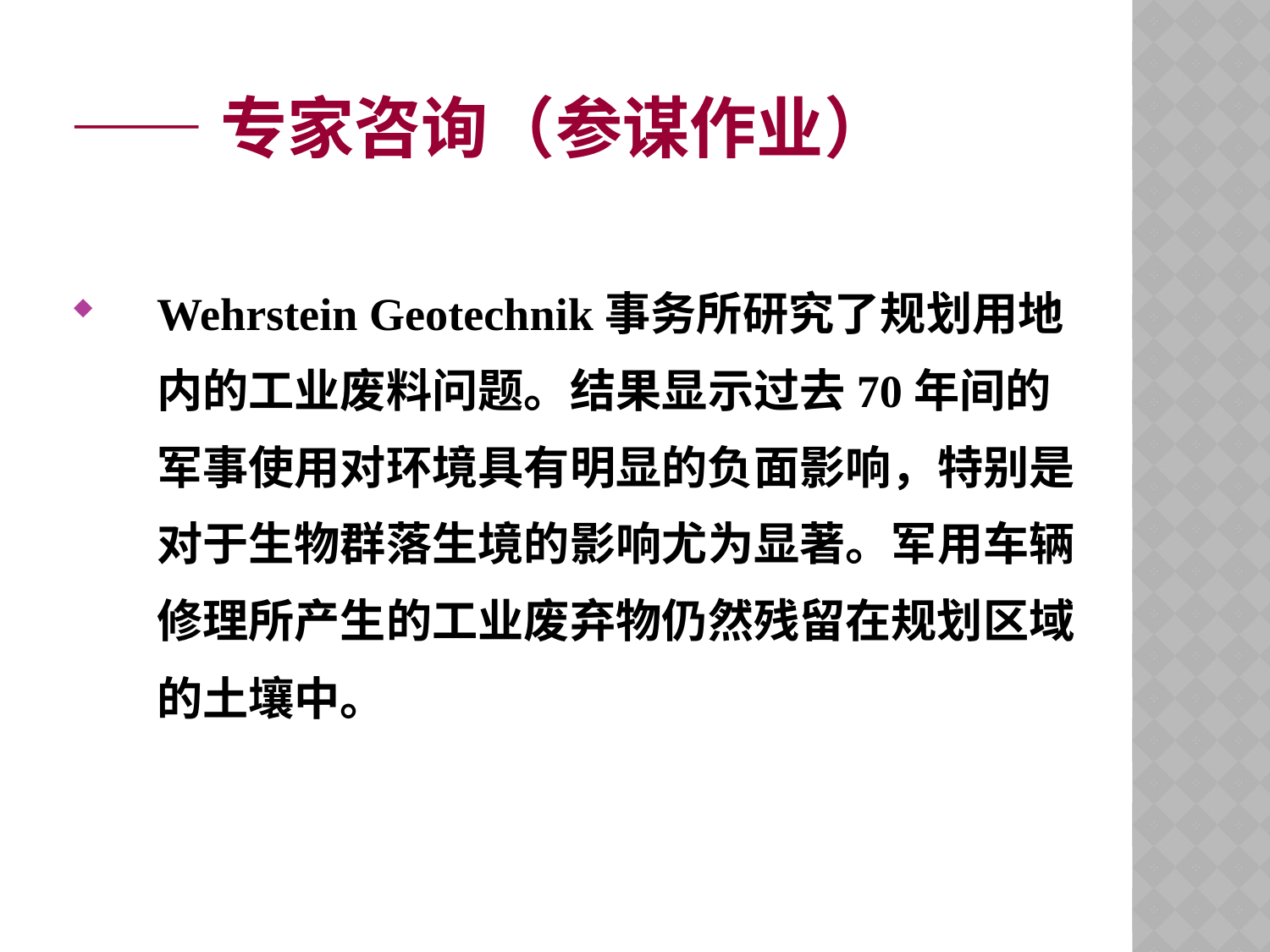

# ——专家咨询（参谋作业）
Wehrstein Geotechnik事务所研究了规划用地内的工业废料问题。结果显示过去70年间的军事使用对环境具有明显的负面影响，特别是对于生物群落生境的影响尤为显著。军用车辆修理所产生的工业废弃物仍然残留在规划区域的土壤中。